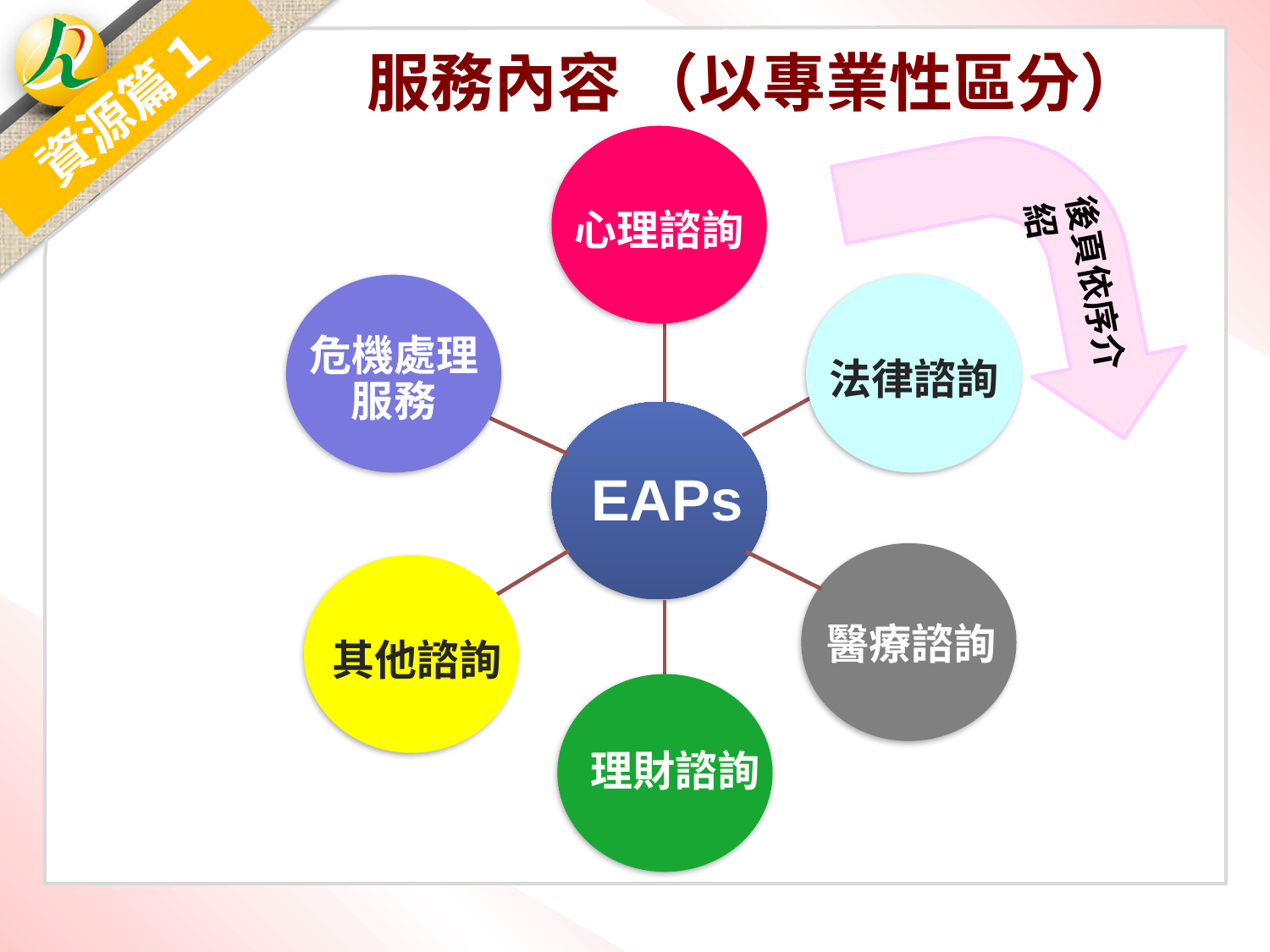

服務內容 （以專業性區分）
資源篇１

心理諮詢

其他諮詢

法律諮詢

EAPs

醫療諮詢

後頁依序介紹
危機處理服務

理財諮詢